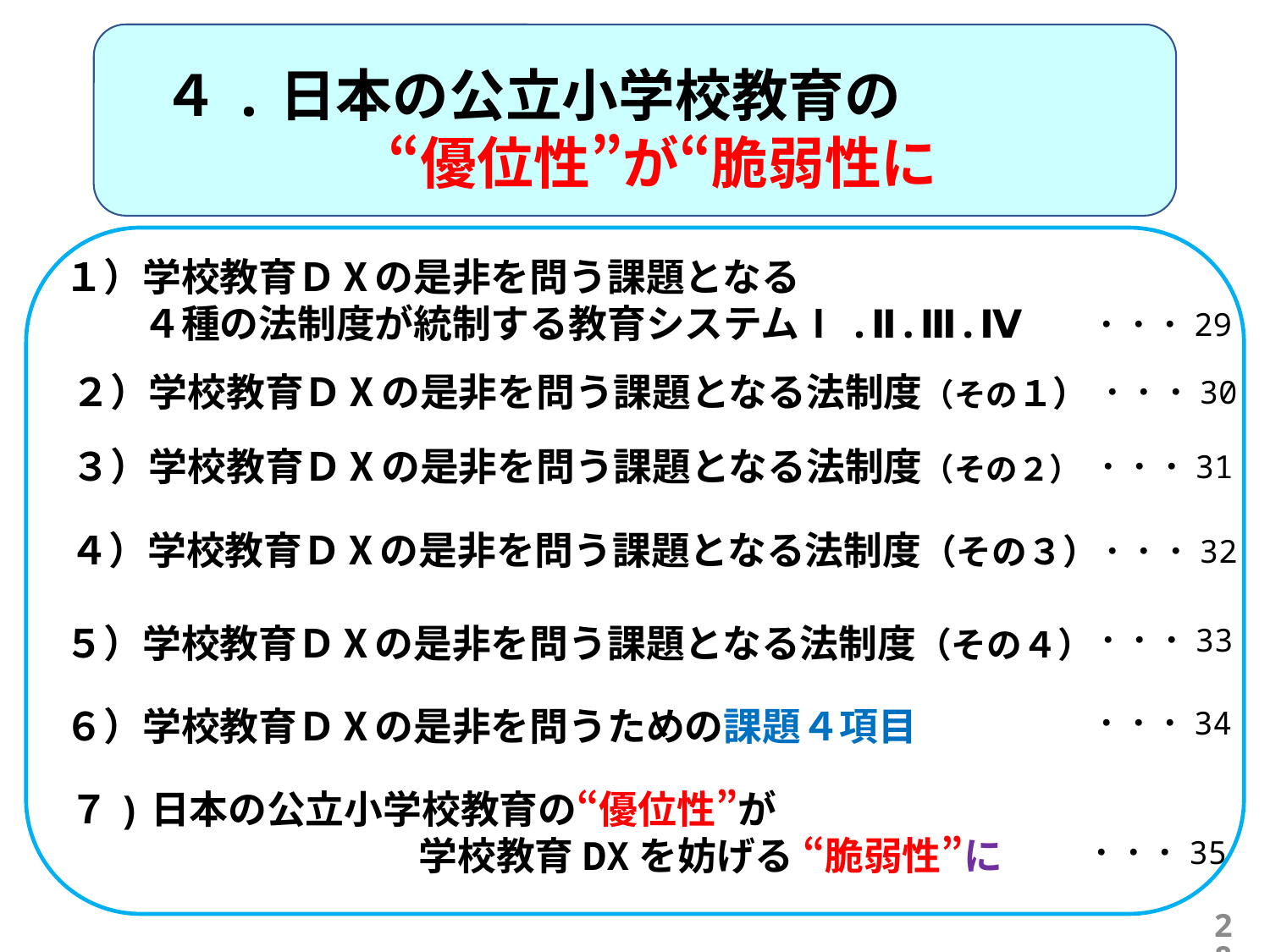

４.日本の公立小学校教育の
　　　　“優位性”が“脆弱性に

１）学校教育ＤⅩの是非を問う課題となる
　　４種の法制度が統制する教育システムⅠ.Ⅱ.Ⅲ.Ⅳ
・・・29
２）学校教育ＤⅩの是非を問う課題となる法制度（その１）
・・・30
３）学校教育ＤⅩの是非を問う課題となる法制度（その２）
・・・31
４）学校教育ＤⅩの是非を問う課題となる法制度（その３）
・・・32
５）学校教育ＤⅩの是非を問う課題となる法制度（その４）
・・・33
６）学校教育ＤⅩの是非を問うための課題４項目
・・・34
７)日本の公立小学校教育の“優位性”が
　　　　　　　　　学校教育DXを妨げる “脆弱性”に
・・・35
28